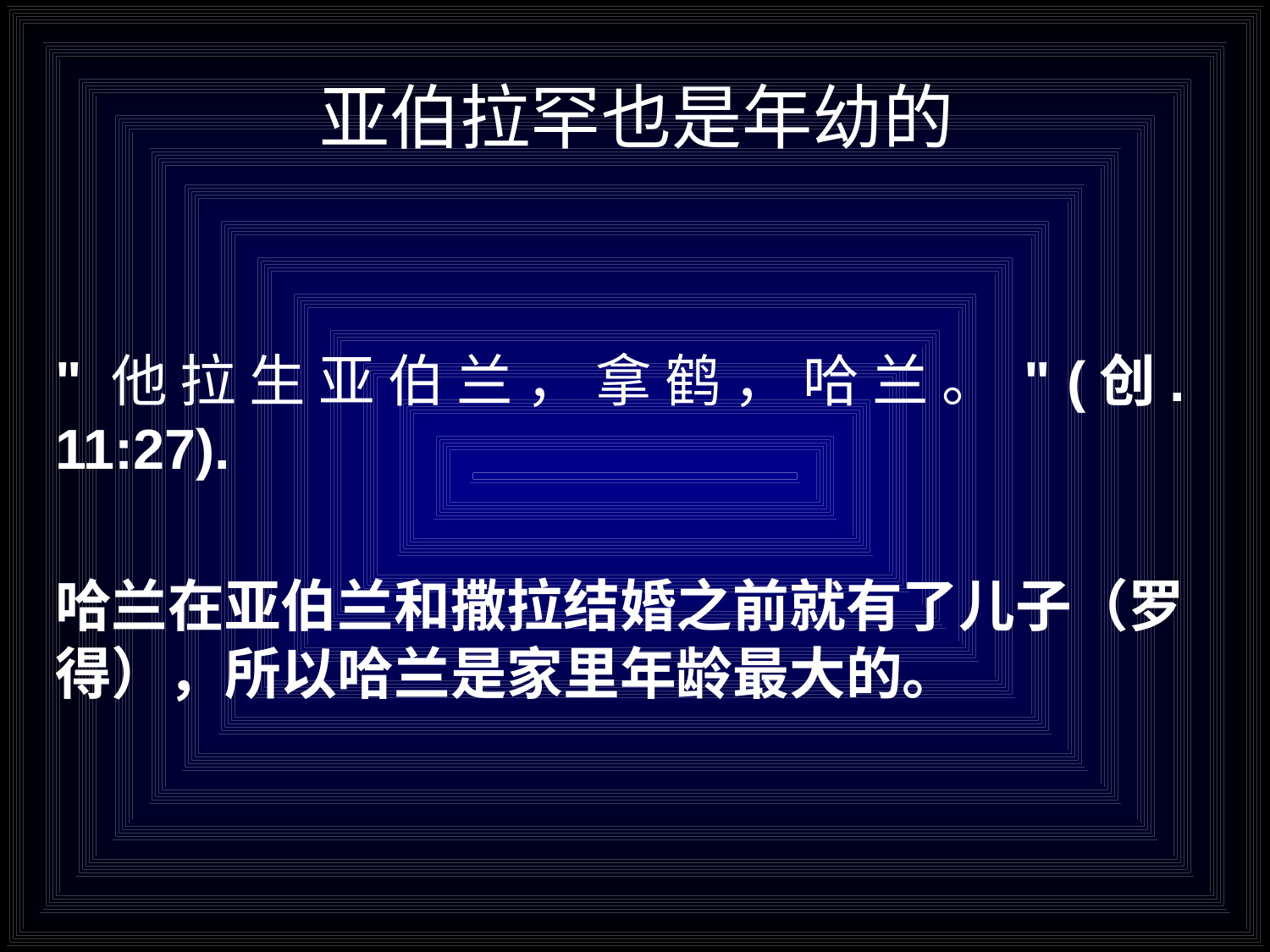

# 亚伯拉罕也是年幼的
" 他 拉 生 亚 伯 兰 ， 拿 鹤 ， 哈 兰 。 " (创. 11:27).

哈兰在亚伯兰和撒拉结婚之前就有了儿子（罗得），所以哈兰是家里年龄最大的。